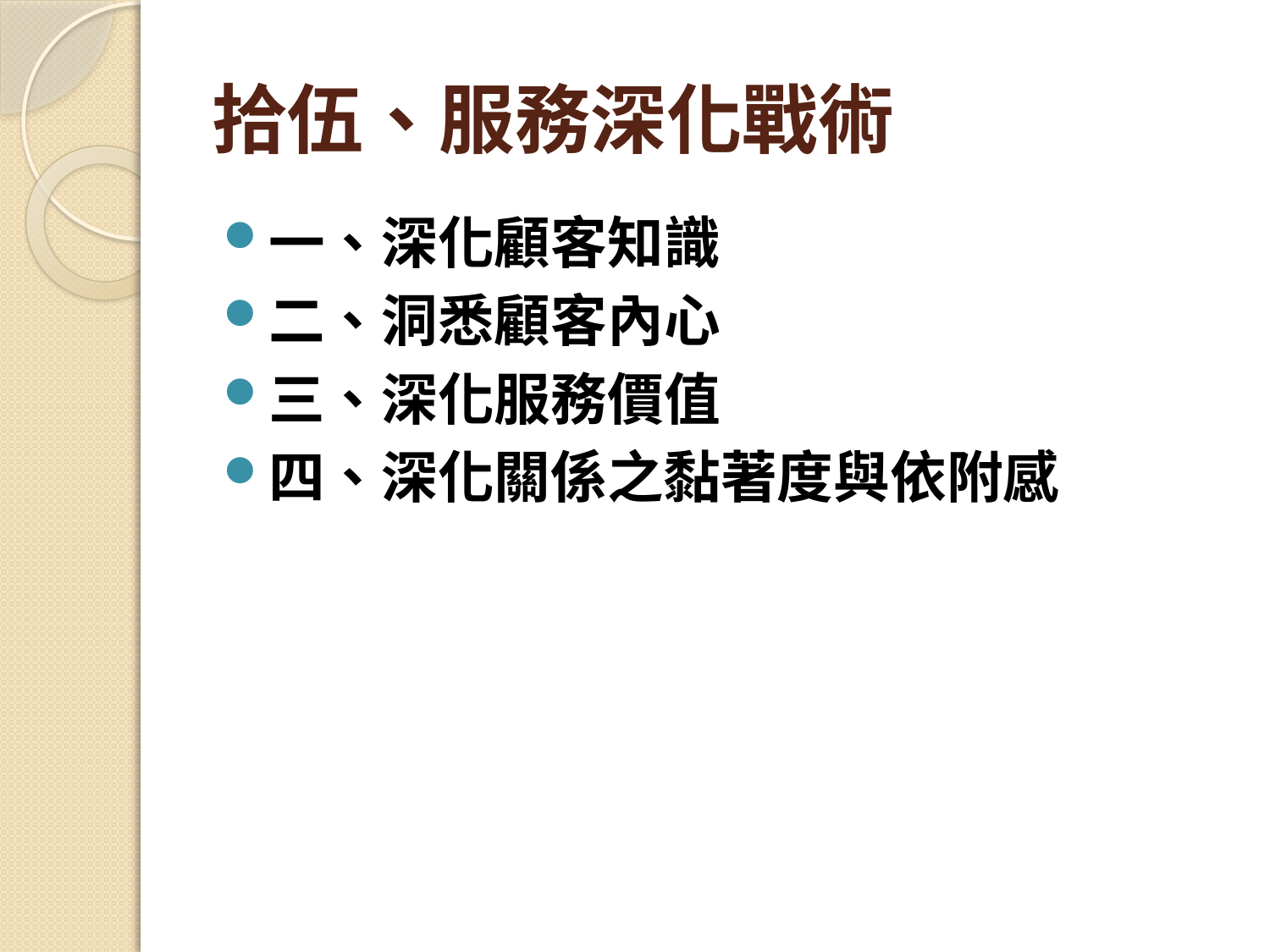

# 拾伍、服務深化戰術
一、深化顧客知識
二、洞悉顧客內心
三、深化服務價值
四、深化關係之黏著度與依附感